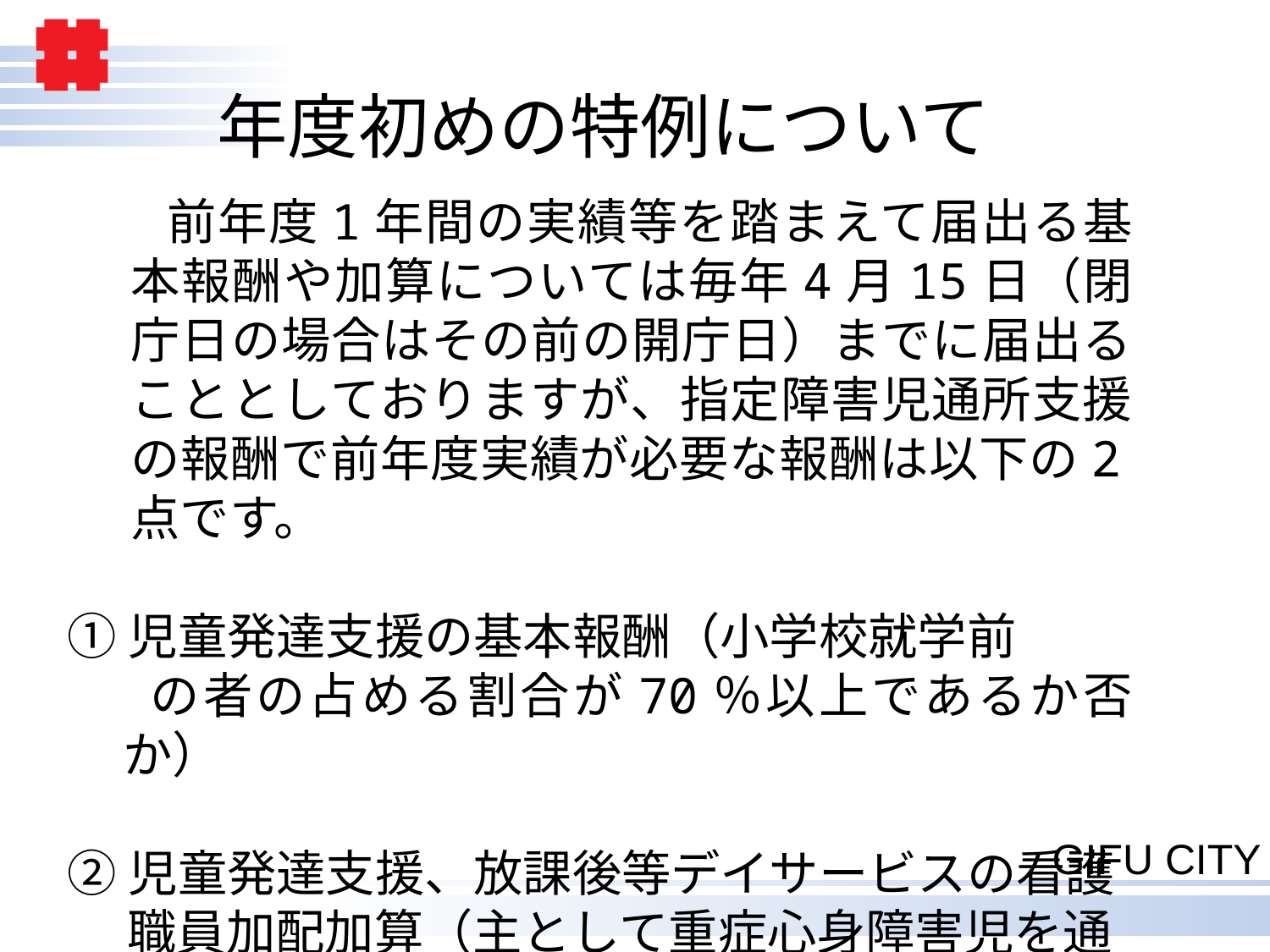

年度初めの特例について

　　　前年度1年間の実績等を踏まえて届出る基本報酬や加算については毎年4月15日（閉庁日の場合はその前の開庁日）までに届出ることとしておりますが、指定障害児通所支援の報酬で前年度実績が必要な報酬は以下の2点です。

①児童発達支援の基本報酬（小学校就学前
 　の者の占める割合が70％以上であるか否か）

②児童発達支援、放課後等デイサービスの看護
　 職員加配加算（主として重症心身障害児を通
　 わせる事業所に限る）